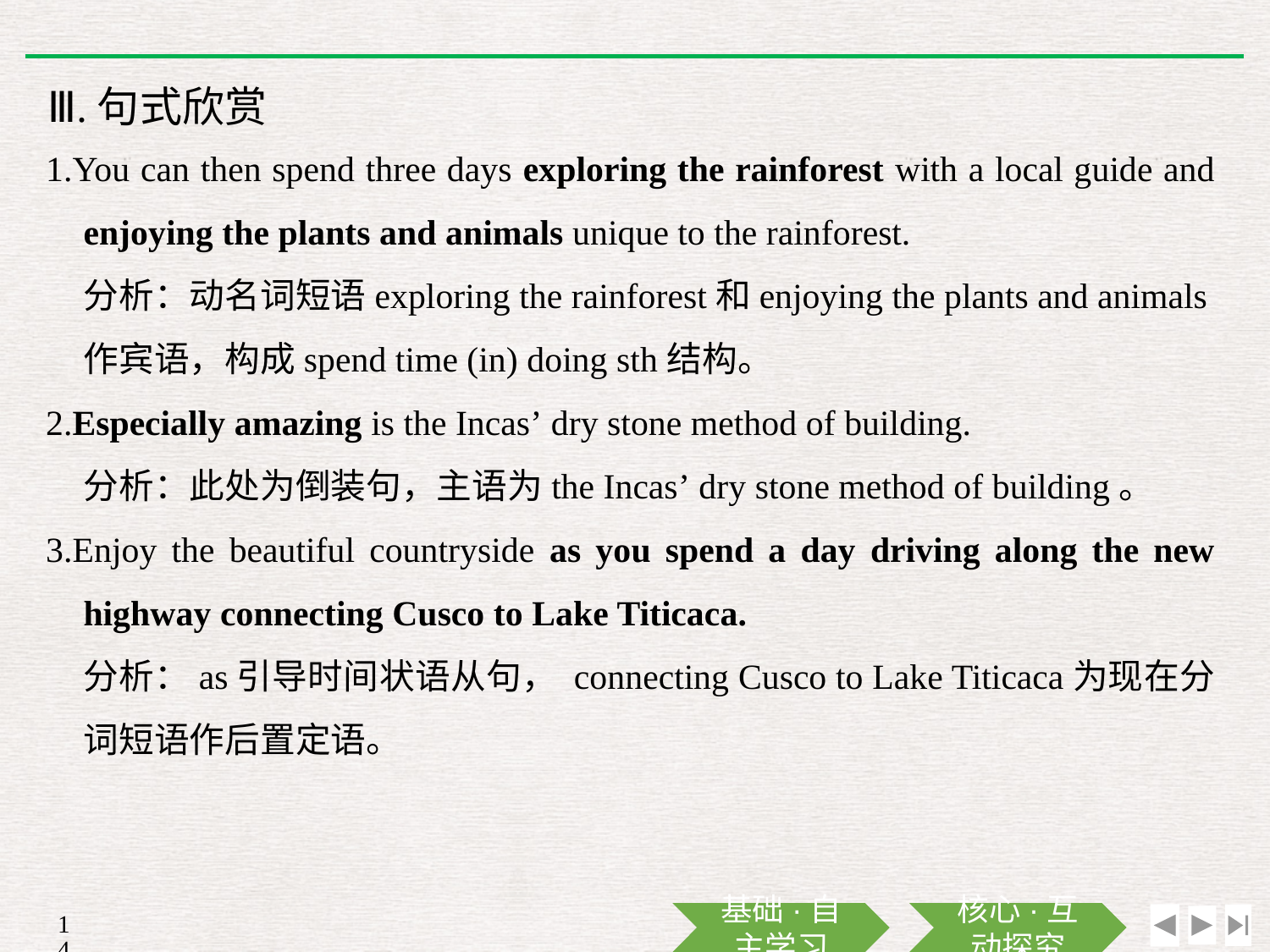

Ⅲ.句式欣赏
1.You can then spend three days exploring the rainforest with a local guide and enjoying the plants and animals unique to the rainforest.
	分析：动名词短语exploring the rainforest和enjoying the plants and animals作宾语，构成spend time (in) doing sth结构。
2.Especially amazing is the Incas’ dry stone method of building.
	分析：此处为倒装句，主语为the Incas’ dry stone method of building。
3.Enjoy the beautiful countryside as you spend a day driving along the new highway connecting Cusco to Lake Titicaca.
	分析：as引导时间状语从句， connecting Cusco to Lake Titicaca为现在分词短语作后置定语。